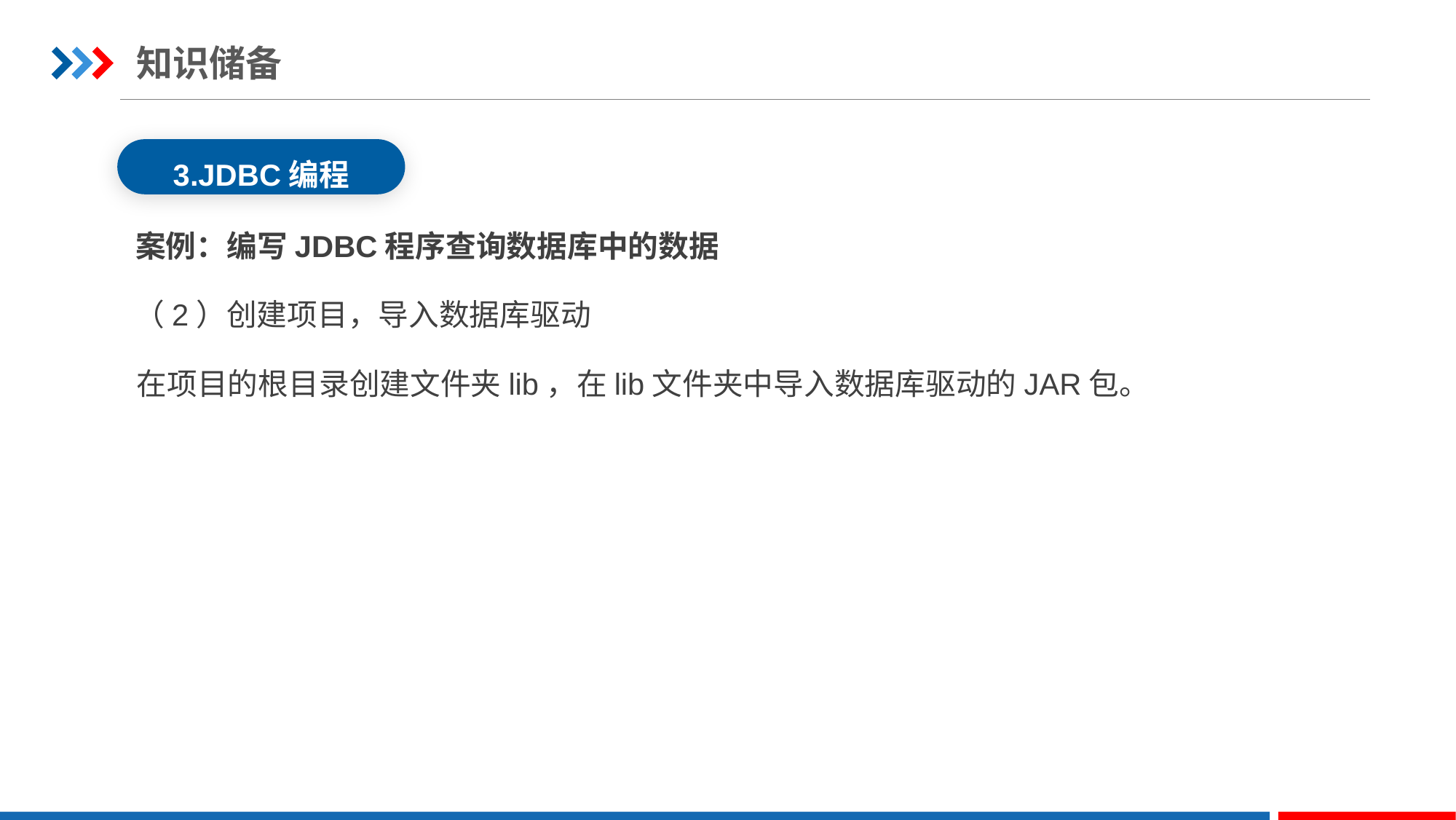

知识储备
3.JDBC编程

案例：编写JDBC程序查询数据库中的数据
（2）创建项目，导入数据库驱动
在项目的根目录创建文件夹lib，在lib文件夹中导入数据库驱动的JAR包。